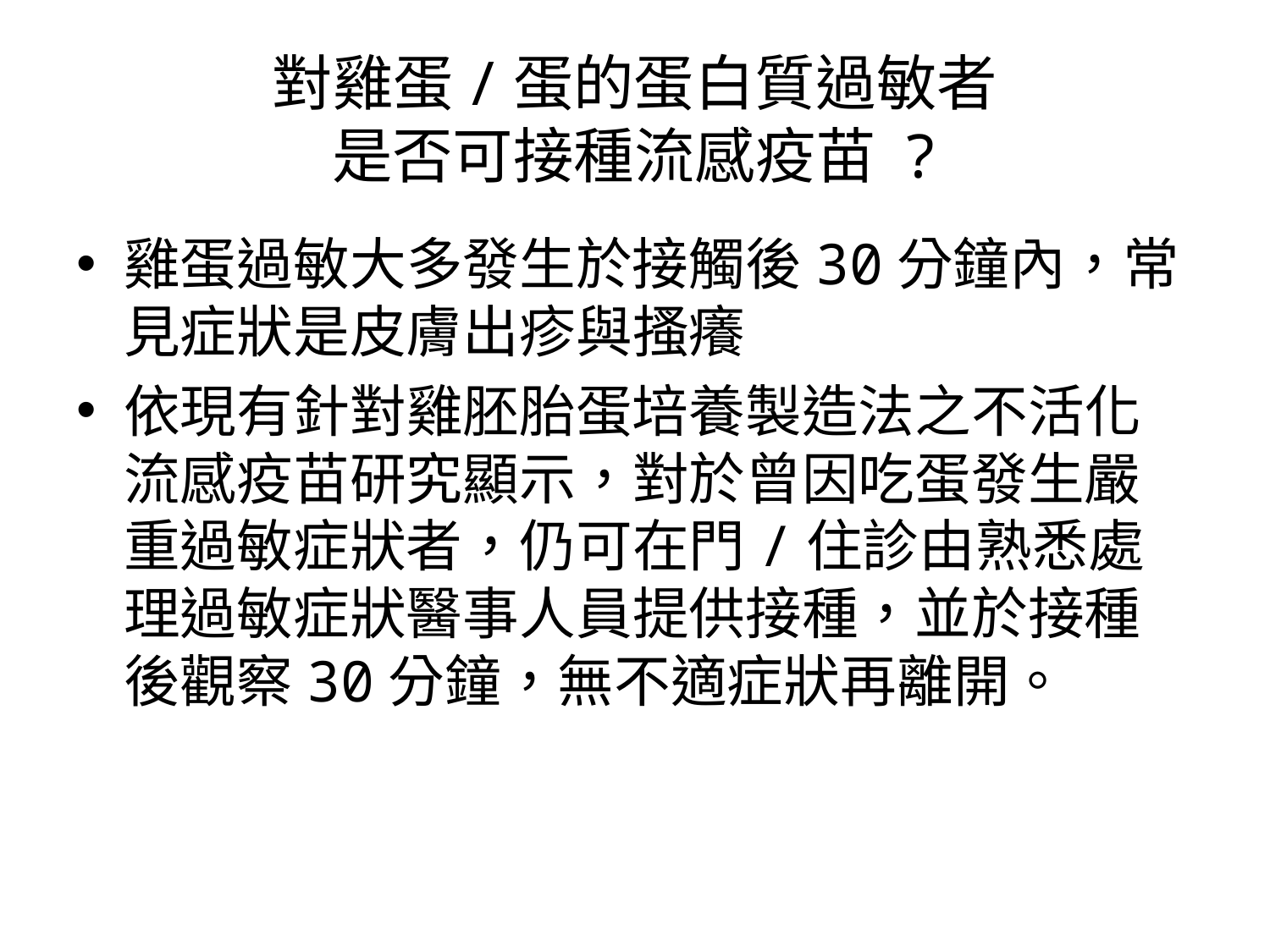

# 對雞蛋/蛋的蛋白質過敏者 是否可接種流感疫苗 ?
雞蛋過敏大多發生於接觸後30分鐘內，常見症狀是皮膚出疹與搔癢
依現有針對雞胚胎蛋培養製造法之不活化流感疫苗研究顯示，對於曾因吃蛋發生嚴重過敏症狀者，仍可在門/住診由熟悉處理過敏症狀醫事人員提供接種，並於接種後觀察30分鐘，無不適症狀再離開。